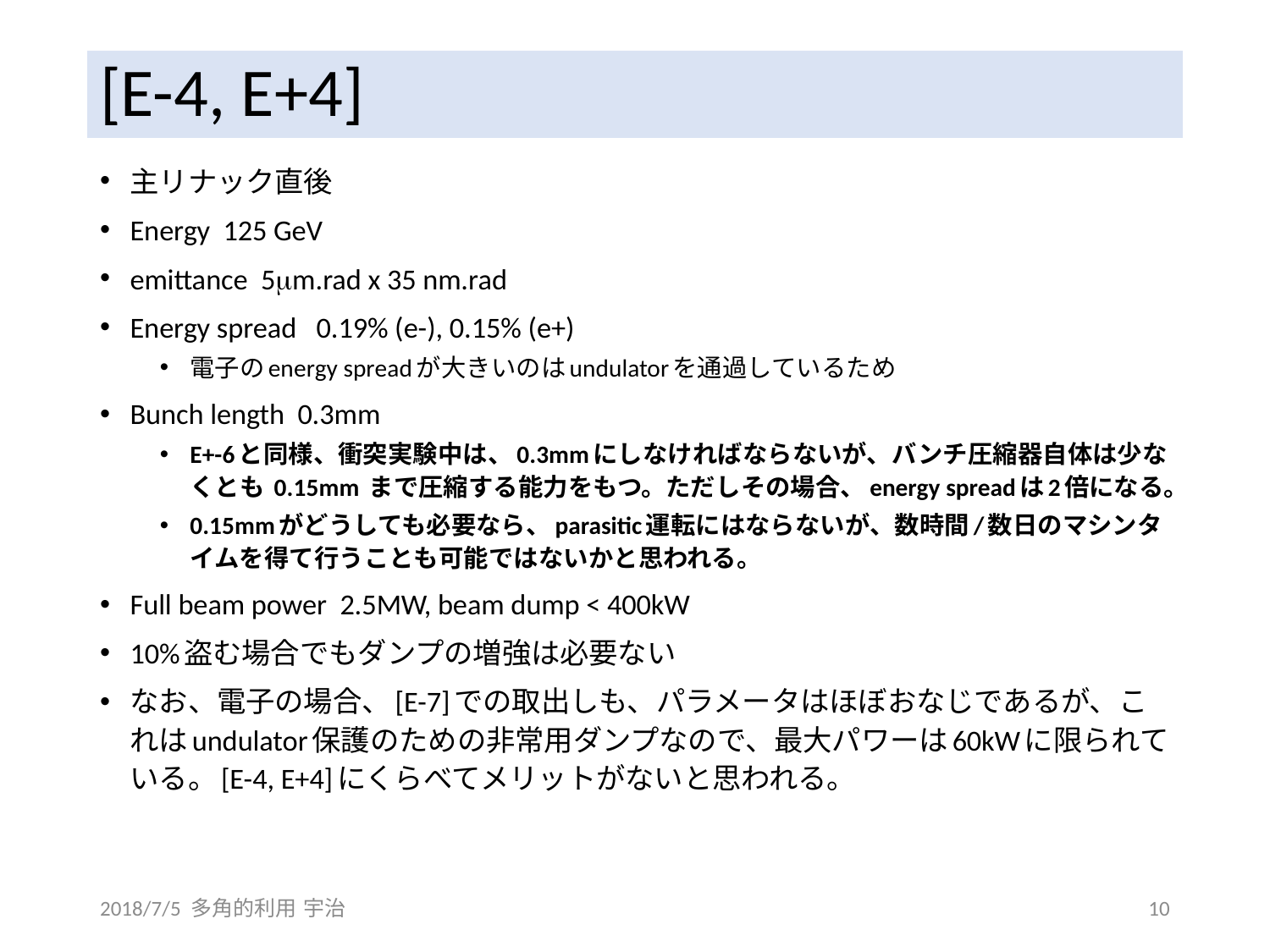

# [E-4, E+4]
主リナック直後
Energy  125 GeV
emittance  5μm.rad x 35 nm.rad
Energy spread   0.19% (e-), 0.15% (e+)
電子のenergy spreadが大きいのはundulatorを通過しているため
Bunch length  0.3mm
E+-6と同様、衝突実験中は、0.3mmにしなければならないが、バンチ圧縮器自体は少なくとも 0.15mm まで圧縮する能力をもつ。ただしその場合、energy spreadは2倍になる。
0.15mmがどうしても必要なら、parasitic運転にはならないが、数時間/数日のマシンタイムを得て行うことも可能ではないかと思われる。
Full beam power  2.5MW, beam dump < 400kW
10%盗む場合でもダンプの増強は必要ない
なお、電子の場合、[E-7]での取出しも、パラメータはほぼおなじであるが、これはundulator保護のための非常用ダンプなので、最大パワーは60kWに限られている。[E-4, E+4]にくらべてメリットがないと思われる。
2018/7/5 多角的利用 宇治
10